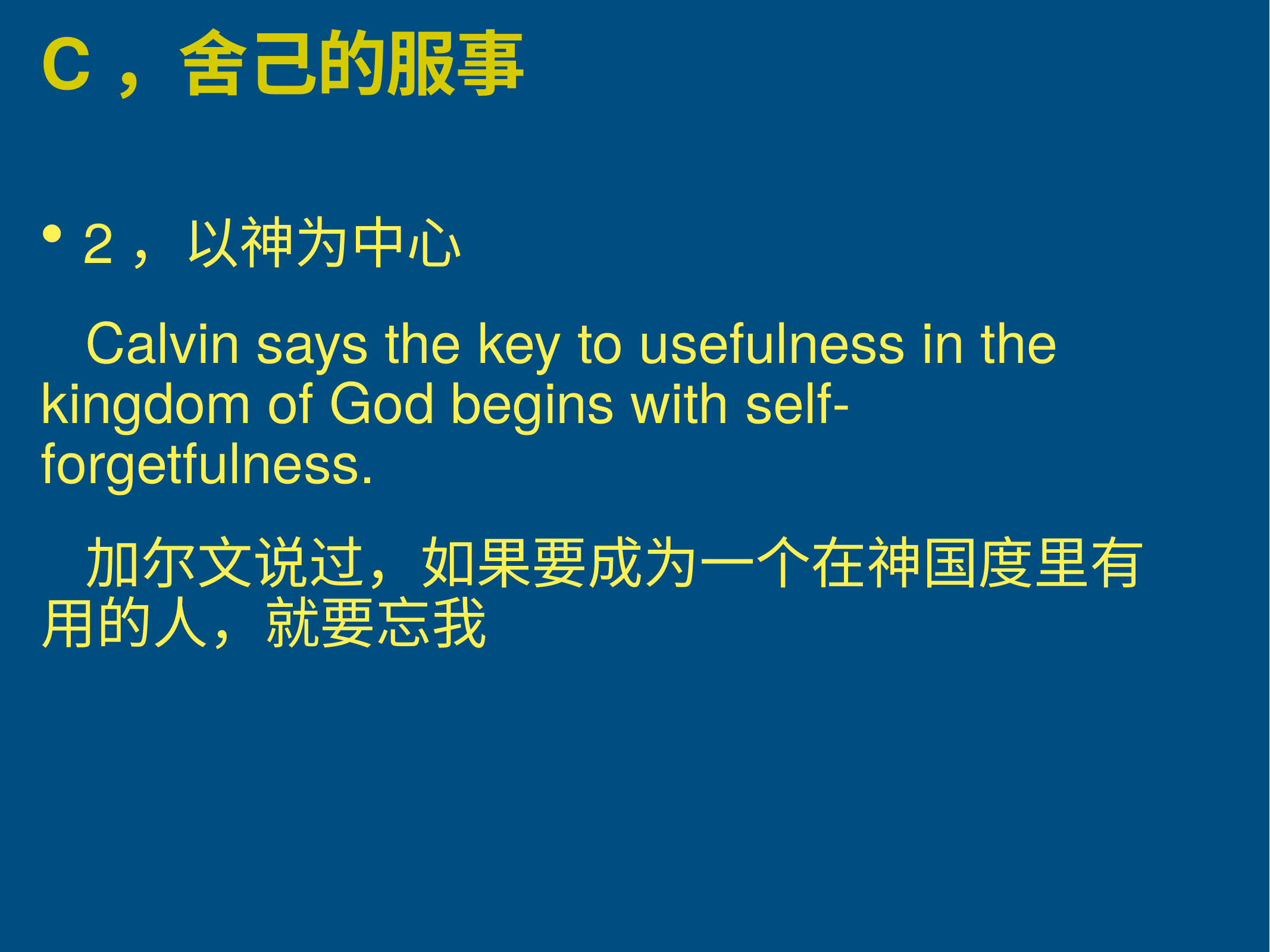

# C，舍己的服事
2，以神为中心
Calvin says the key to usefulness in the kingdom of God begins with self-forgetfulness.
加尔文说过，如果要成为一个在神国度里有用的人，就要忘我